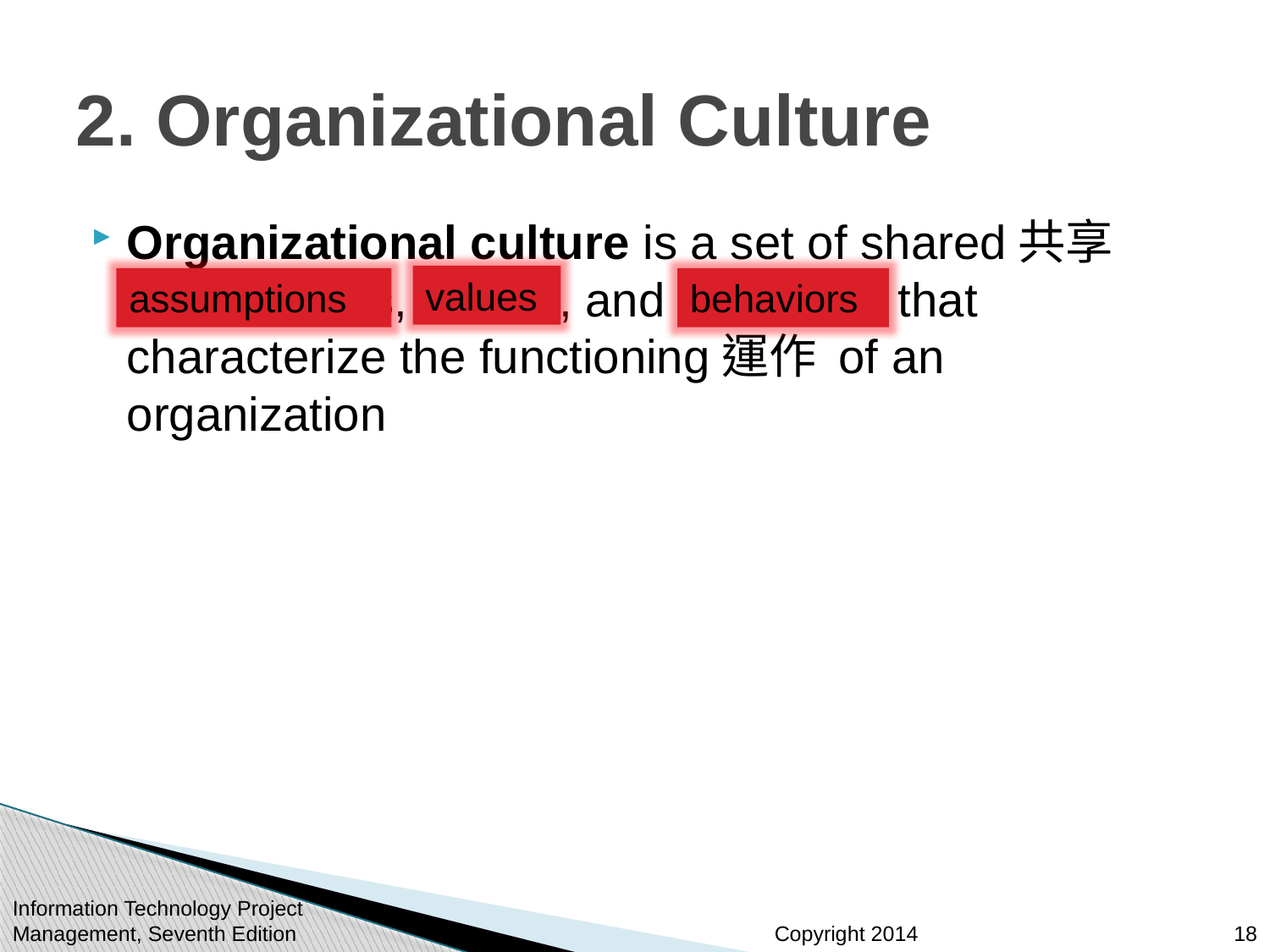

# 2. Organizational Culture
Organizational culture is a set of shared共享 assumptions, values, and behaviors that characterize the functioning運作 of an organization

values
assumptions
behaviors
Information Technology Project Management, Seventh Edition
18